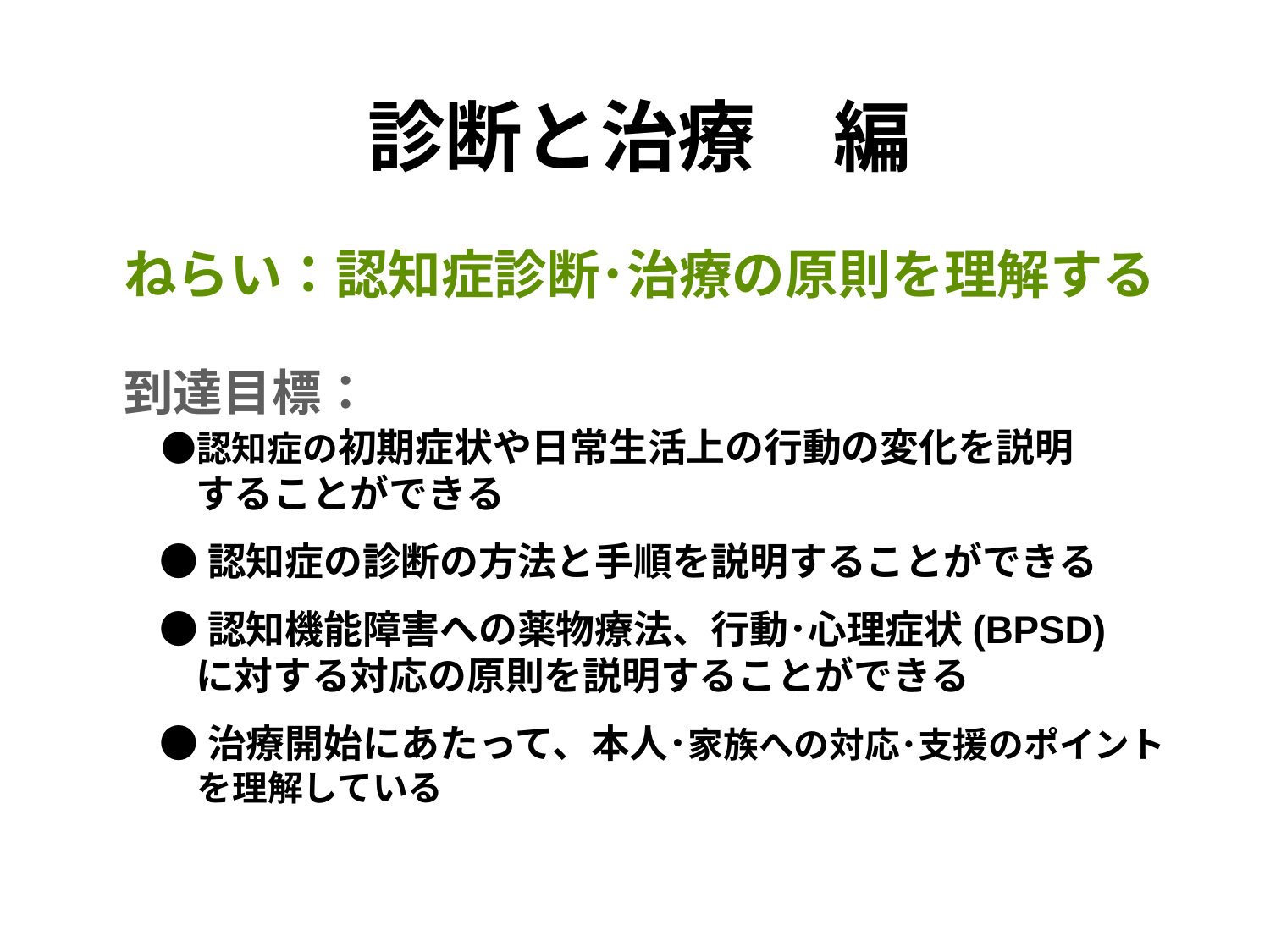

診断と治療　編
ねらい：認知症診断･治療の原則を理解する
到達目標：
    ●認知症の初期症状や日常生活上の行動の変化を説明
       することができる
    ●認知症の診断の方法と手順を説明することができる
    ●認知機能障害への薬物療法、行動･心理症状(BPSD)
       に対する対応の原則を説明することができる
    ●治療開始にあたって、本人･家族への対応･支援のポイント
        を理解している